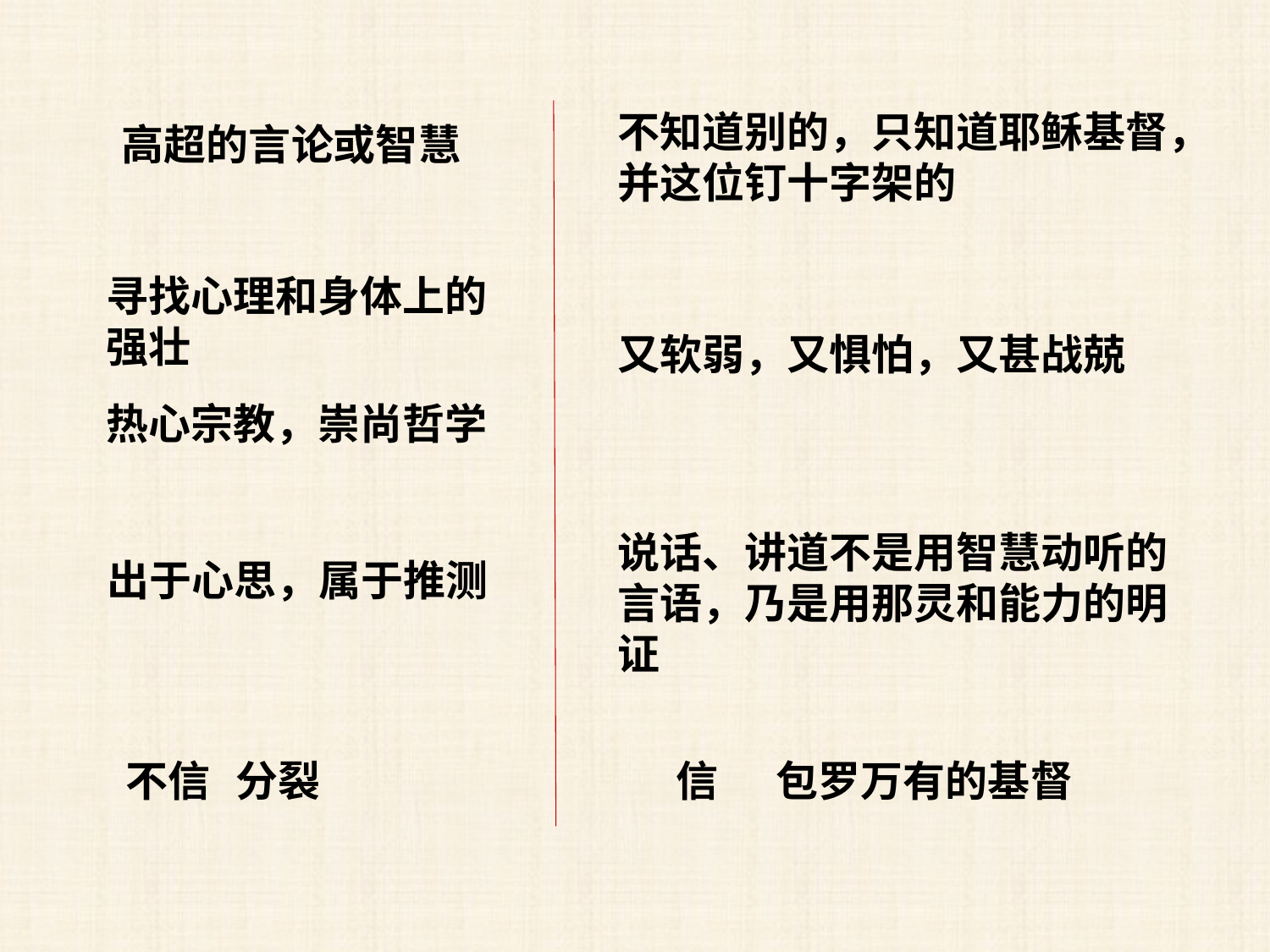

不知道别的，只知道耶稣基督，并这位钉十字架的
高超的言论或智慧
寻找心理和身体上的强壮
又软弱，又惧怕，又甚战兢
热心宗教，崇尚哲学
说话、讲道不是用智慧动听的言语，乃是用那灵和能力的明证
出于心思，属于推测
不信
分裂
信
包罗万有的基督